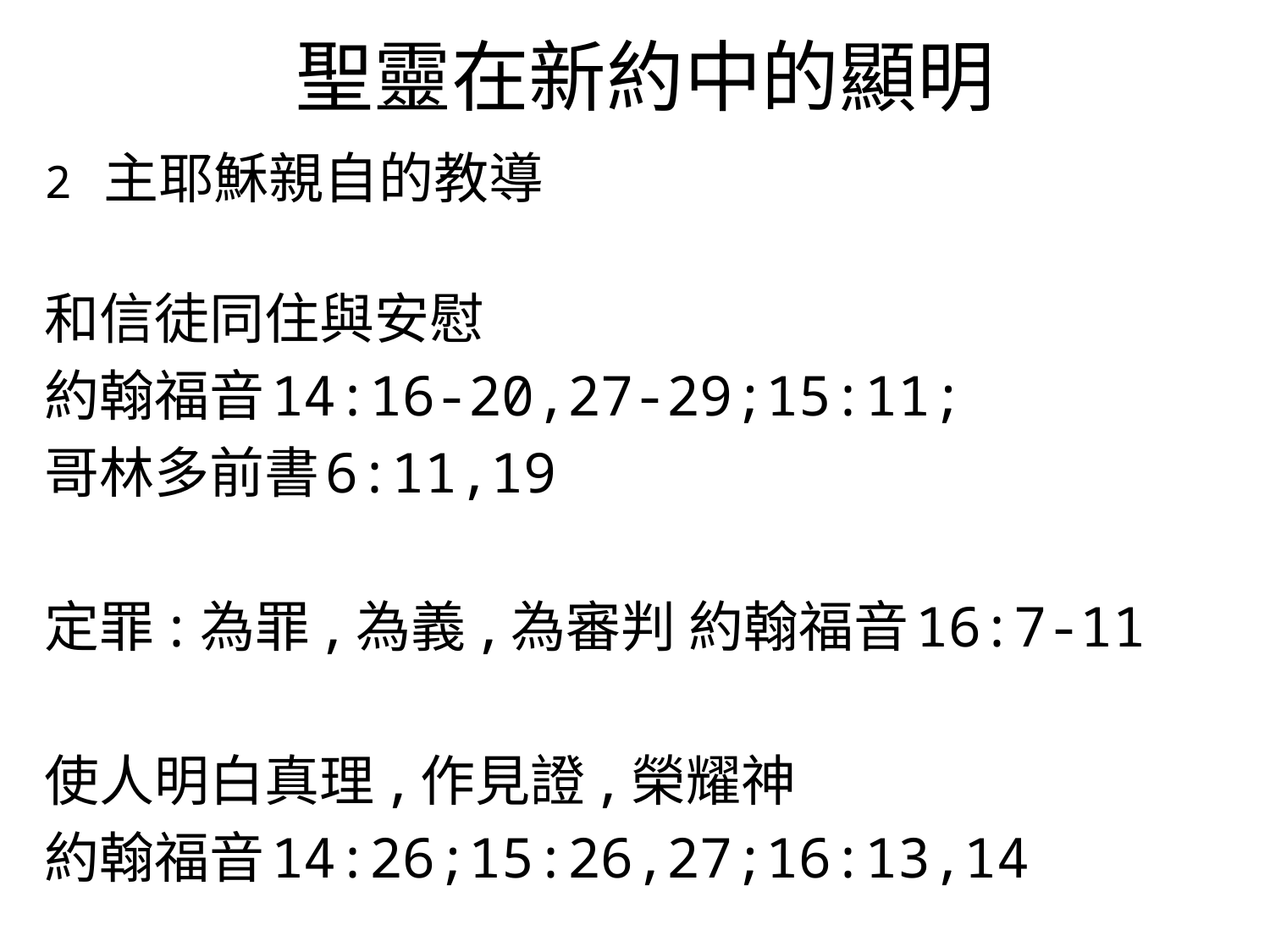

# 聖靈在新約中的顯明
2 主耶穌親自的教導

和信徒同住與安慰
約翰福音14:16-20,27-29;15:11;
哥林多前書6:11,19

定罪:為罪,為義,為審判 約翰福音16:7-11

使人明白真理,作見證,榮耀神
約翰福音14:26;15:26,27;16:13,14